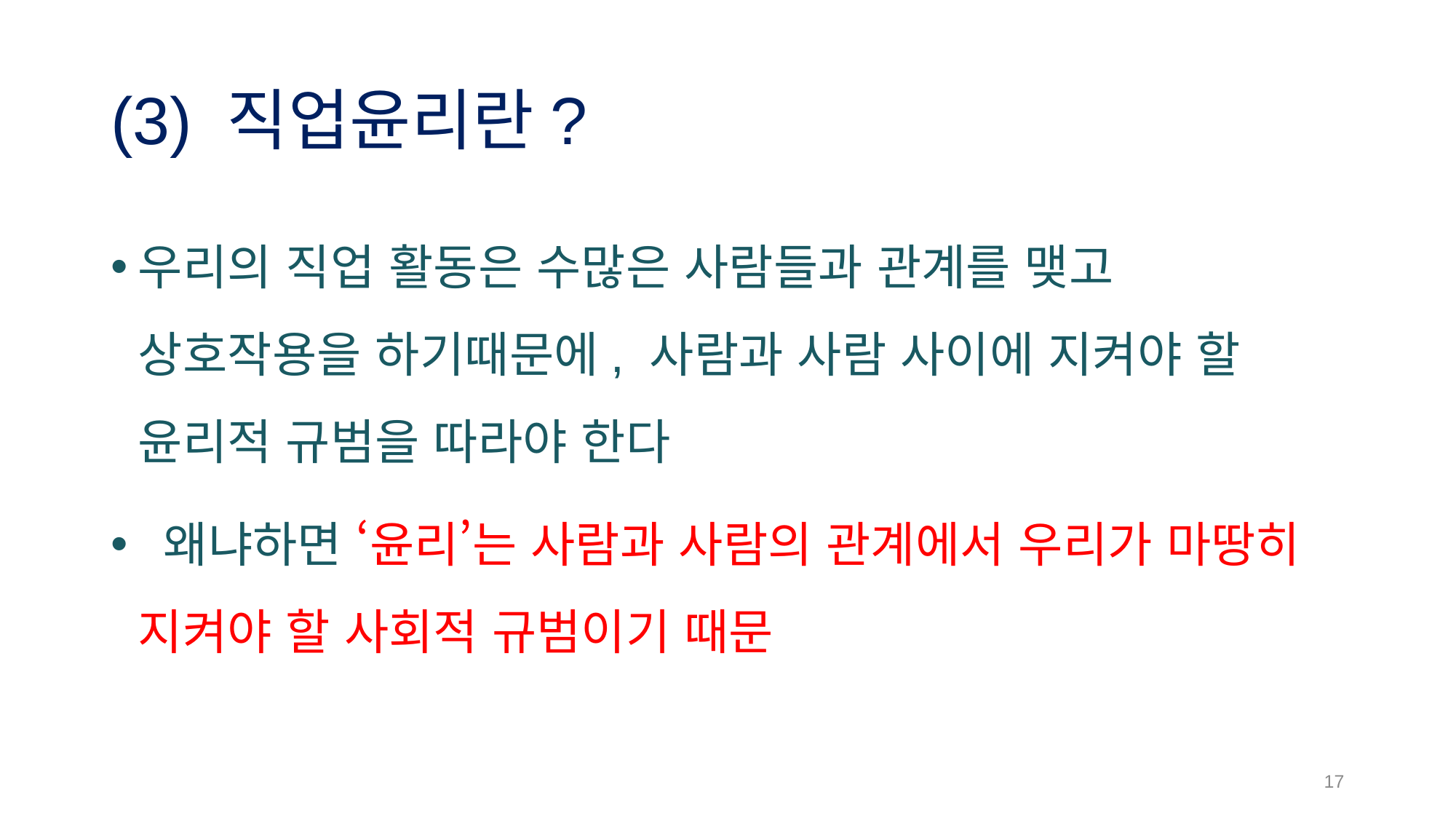

# (3) 직업윤리란?
우리의 직업 활동은 수많은 사람들과 관계를 맺고 상호작용을 하기때문에, 사람과 사람 사이에 지켜야 할 윤리적 규범을 따라야 한다
 왜냐하면 ‘윤리’는 사람과 사람의 관계에서 우리가 마땅히 지켜야 할 사회적 규범이기 때문
17